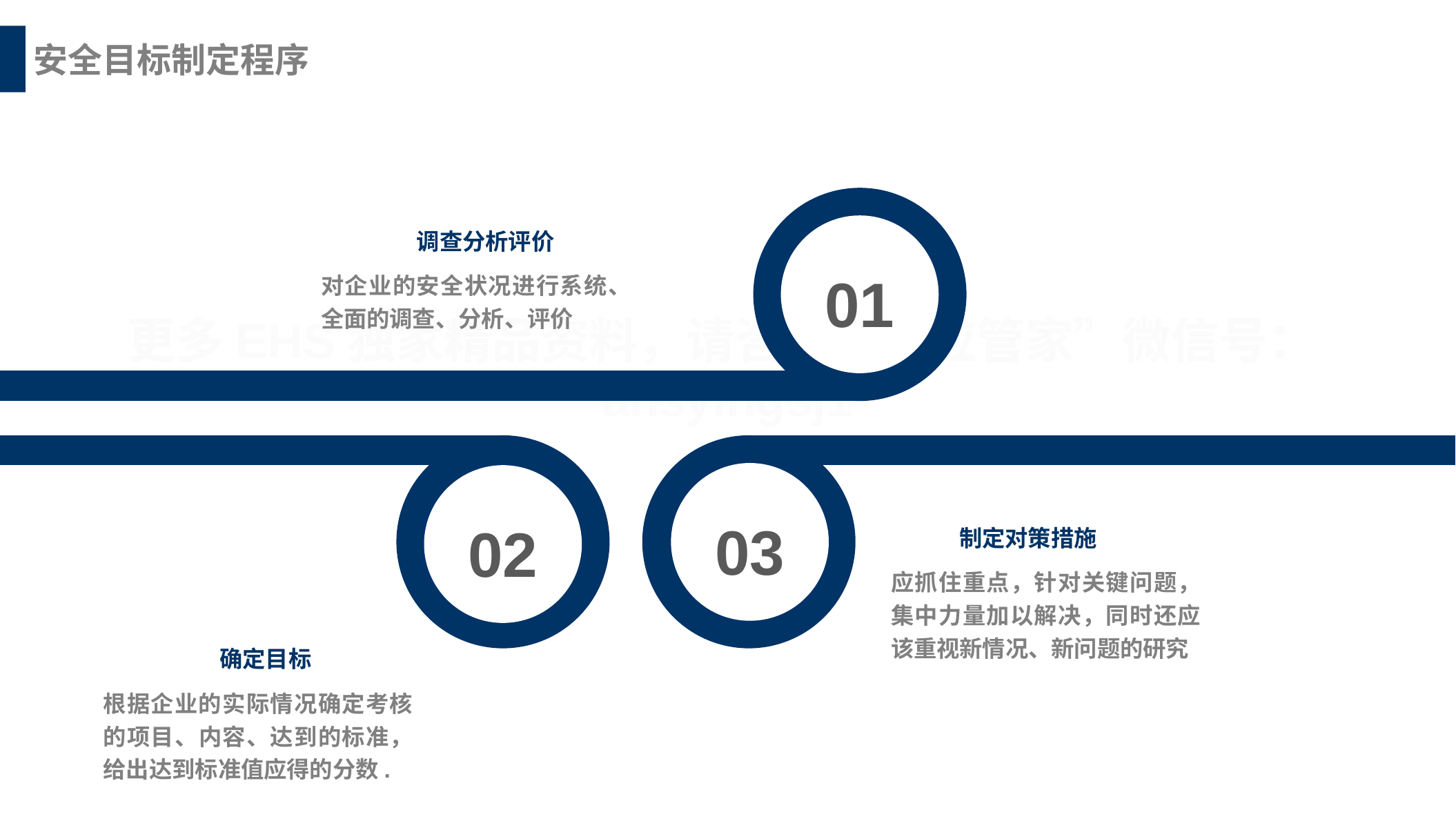

安全目标制定程序

01
调查分析评价
对企业的安全状况进行系统、全面的调查、分析、评价

02

03
制定对策措施
应抓住重点，针对关键问题，集中力量加以解决，同时还应该重视新情况、新问题的研究
确定目标
根据企业的实际情况确定考核的项目、内容、达到的标准，给出达到标准值应得的分数.